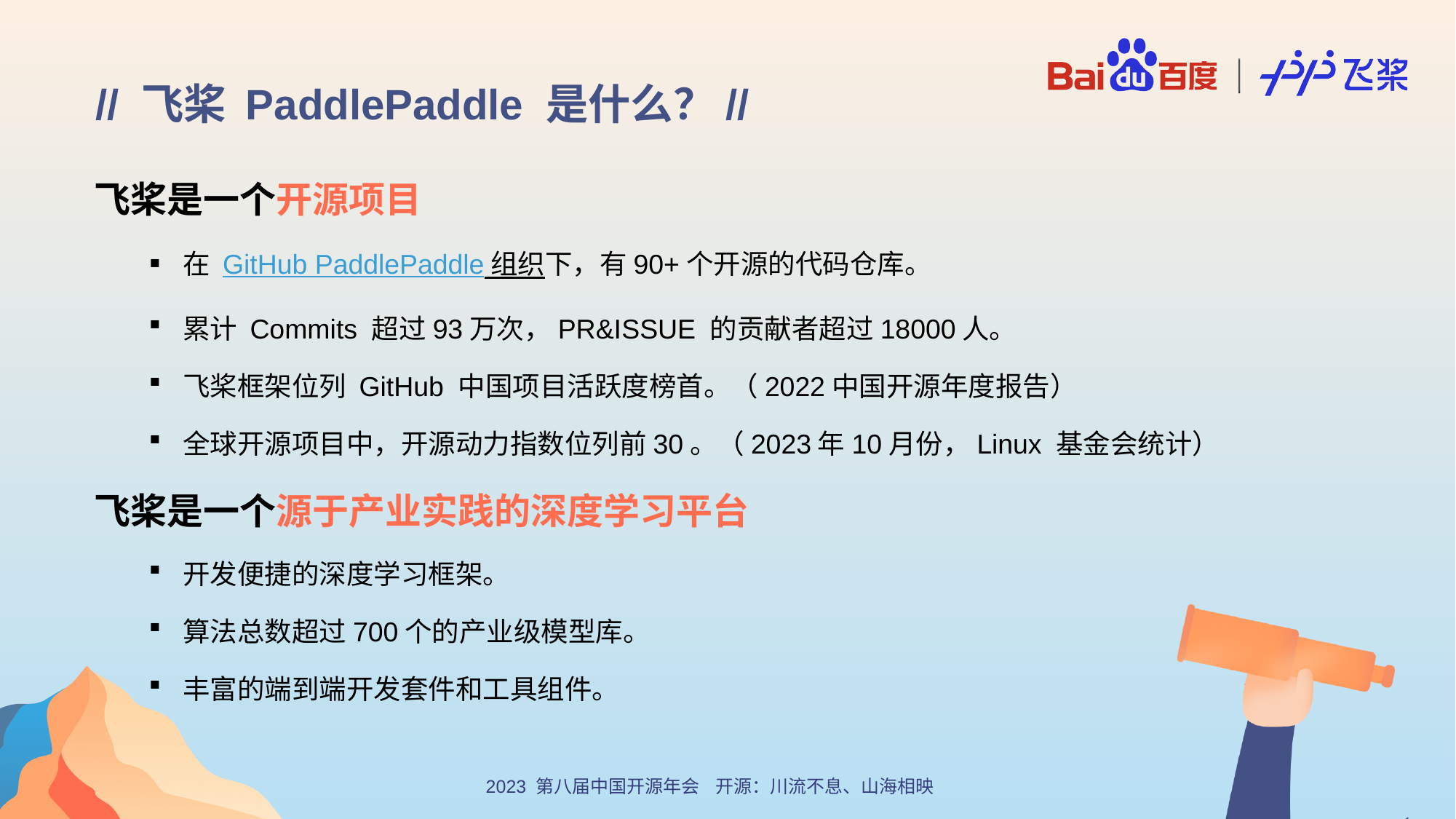

// 飞桨 PaddlePaddle 是什么？//
飞桨是一个开源项目
在 GitHub PaddlePaddle 组织下，有90+个开源的代码仓库。
累计 Commits 超过93万次，PR&ISSUE 的贡献者超过18000人。
飞桨框架位列 GitHub 中国项目活跃度榜首。（2022中国开源年度报告）
全球开源项目中，开源动力指数位列前30。（2023年10月份，Linux 基金会统计）
飞桨是一个源于产业实践的深度学习平台
开发便捷的深度学习框架。
算法总数超过700个的产业级模型库。
丰富的端到端开发套件和工具组件。